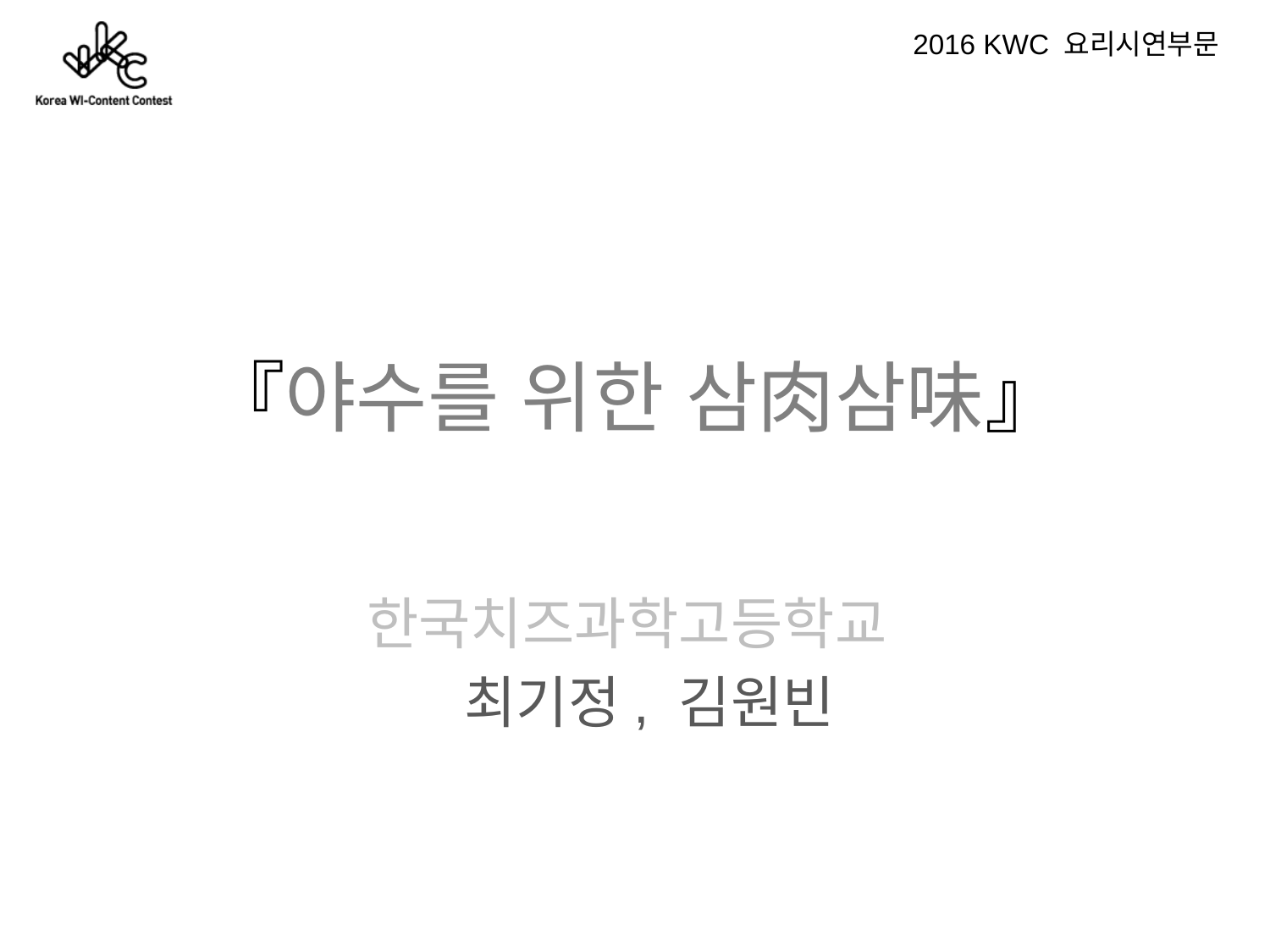

# 『야수를 위한 삼肉삼味』
한국치즈과학고등학교
 최기정, 김원빈